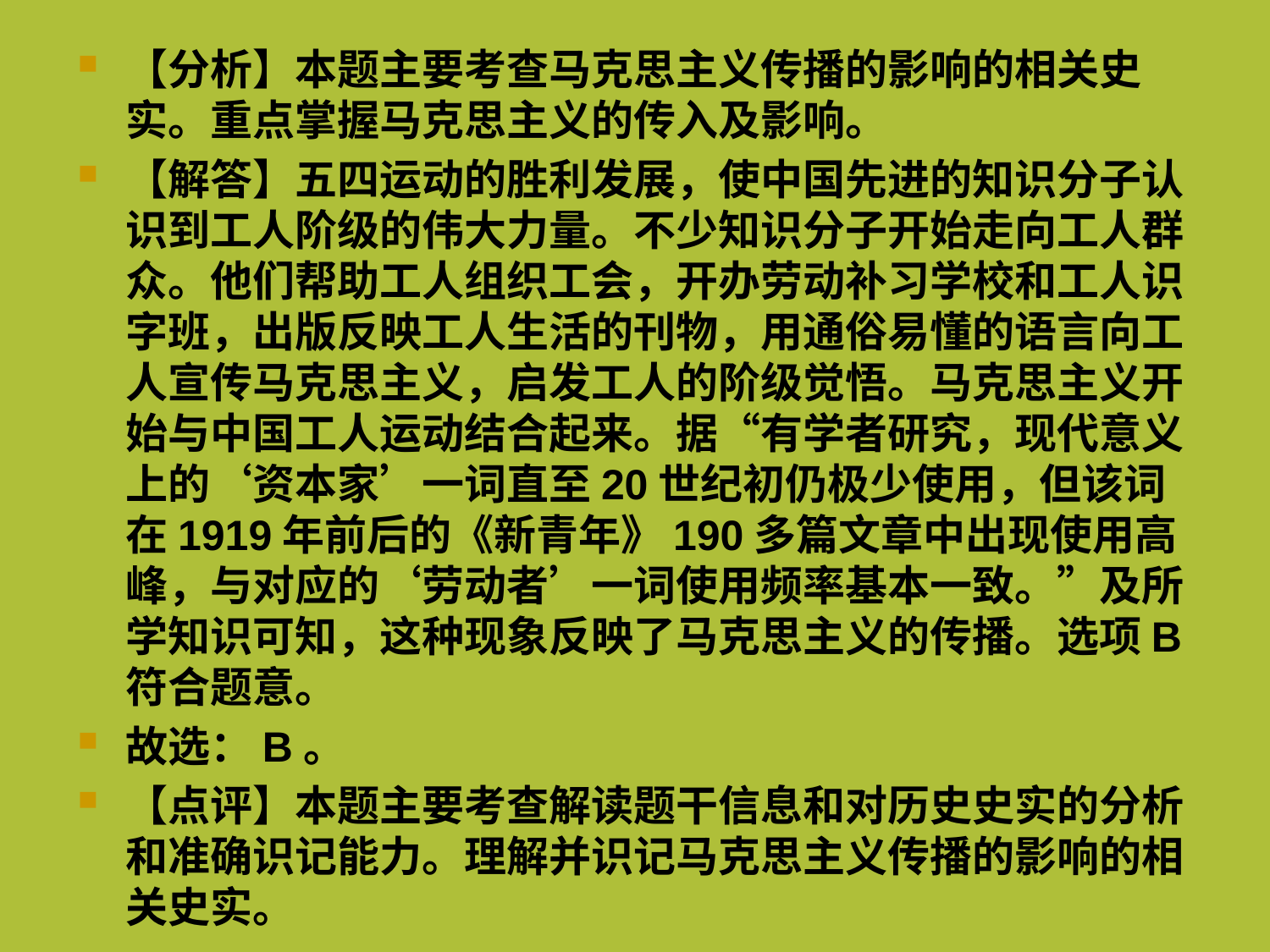

【分析】本题主要考查马克思主义传播的影响的相关史实。重点掌握马克思主义的传入及影响。
【解答】五四运动的胜利发展，使中国先进的知识分子认识到工人阶级的伟大力量。不少知识分子开始走向工人群众。他们帮助工人组织工会，开办劳动补习学校和工人识字班，出版反映工人生活的刊物，用通俗易懂的语言向工人宣传马克思主义，启发工人的阶级觉悟。马克思主义开始与中国工人运动结合起来。据“有学者研究，现代意义上的‘资本家’一词直至20世纪初仍极少使用，但该词在1919年前后的《新青年》190多篇文章中出现使用高峰，与对应的‘劳动者’一词使用频率基本一致。”及所学知识可知，这种现象反映了马克思主义的传播。选项B符合题意。
故选：B。
【点评】本题主要考查解读题干信息和对历史史实的分析和准确识记能力。理解并识记马克思主义传播的影响的相关史实。
#